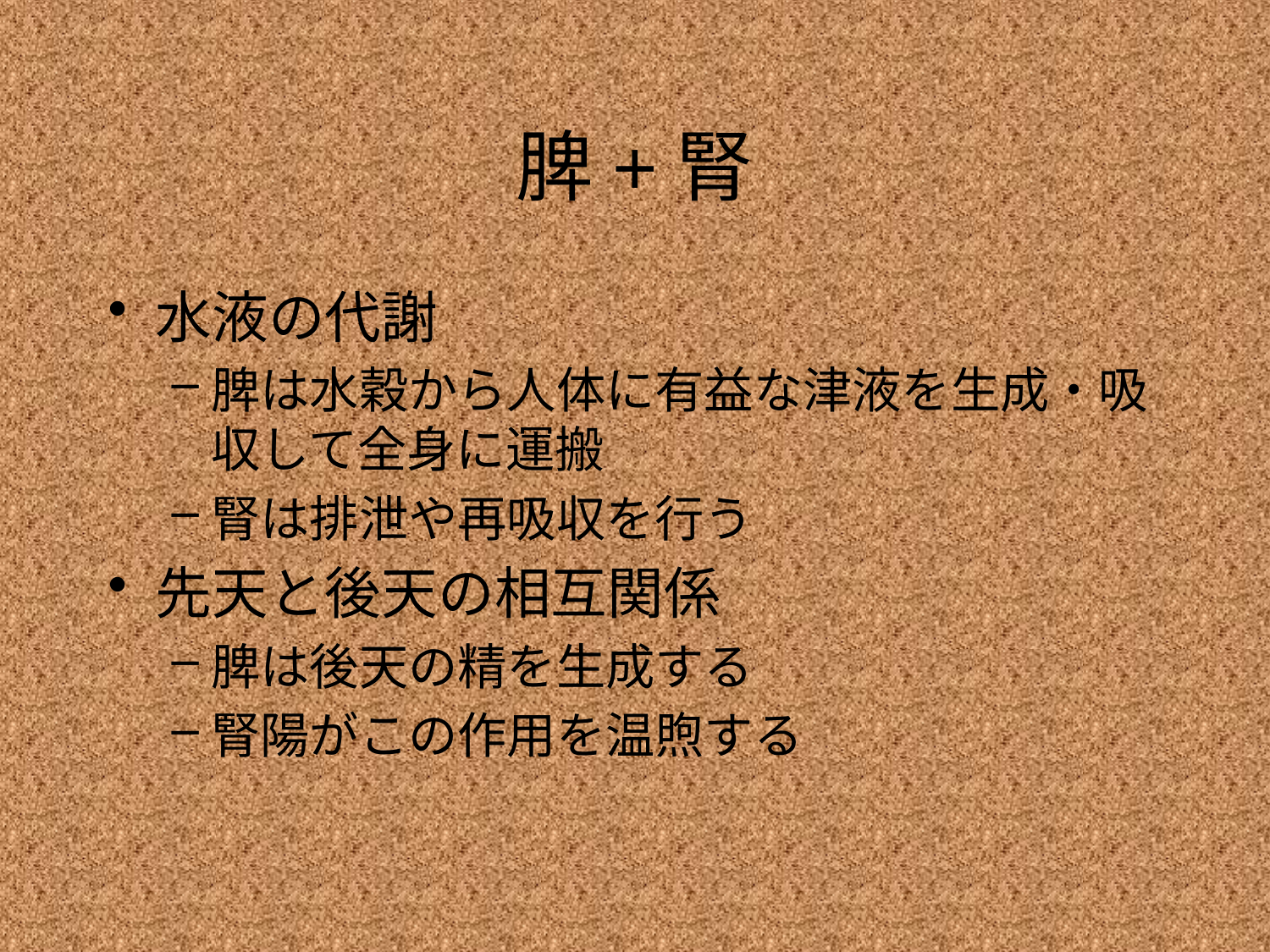

# 脾+腎
水液の代謝
脾は水穀から人体に有益な津液を生成・吸収して全身に運搬
腎は排泄や再吸収を行う
先天と後天の相互関係
脾は後天の精を生成する
腎陽がこの作用を温煦する